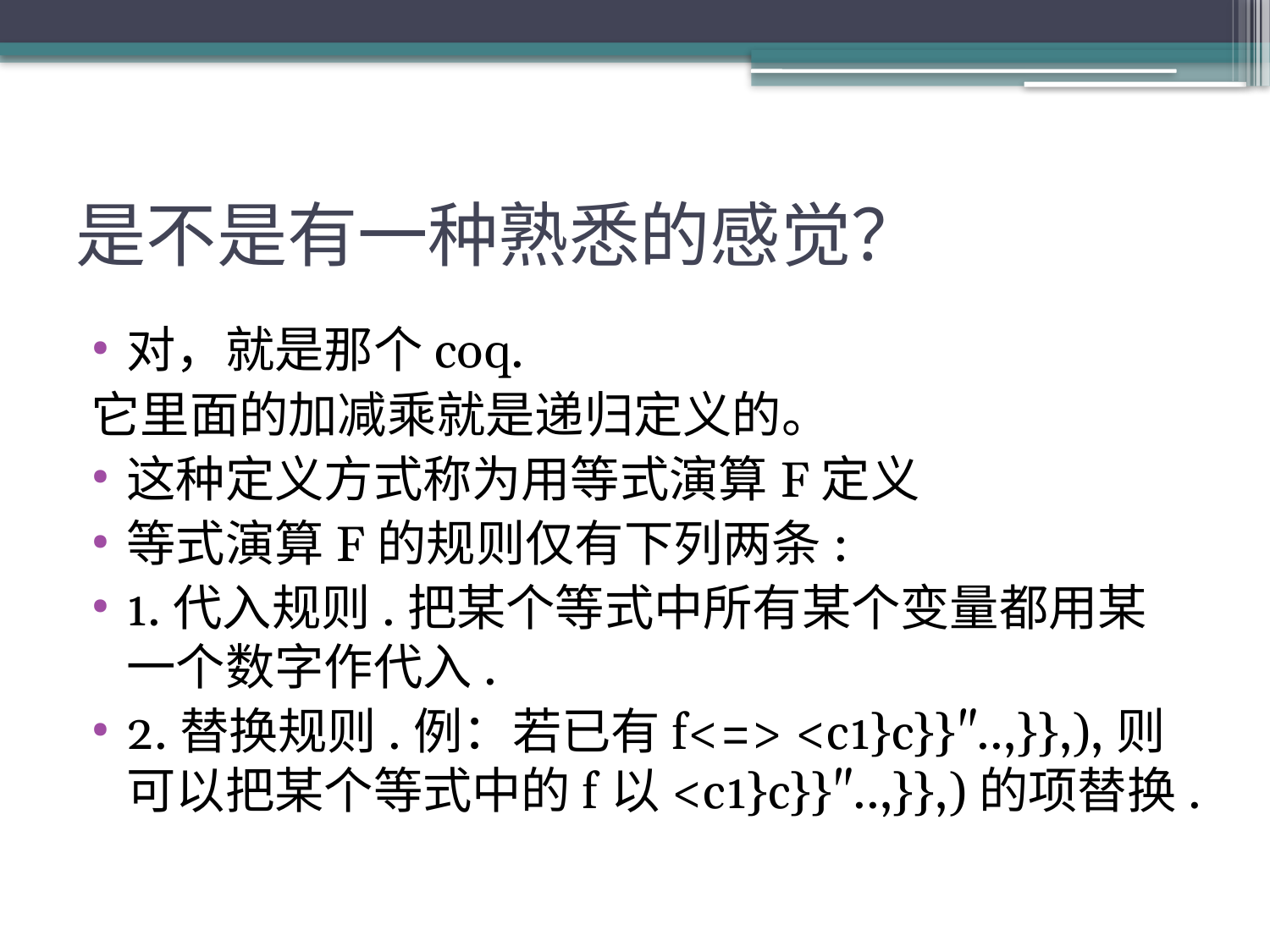

# 是不是有一种熟悉的感觉？
对，就是那个coq.
它里面的加减乘就是递归定义的。
这种定义方式称为用等式演算F定义
等式演算F的规则仅有下列两条:
1.代入规则.把某个等式中所有某个变量都用某一个数字作代入.
2.替换规则.例：若已有f<=> <c1}c}}"..,}},),则可以把某个等式中的f以<c1}c}}"..,}},)的项替换.